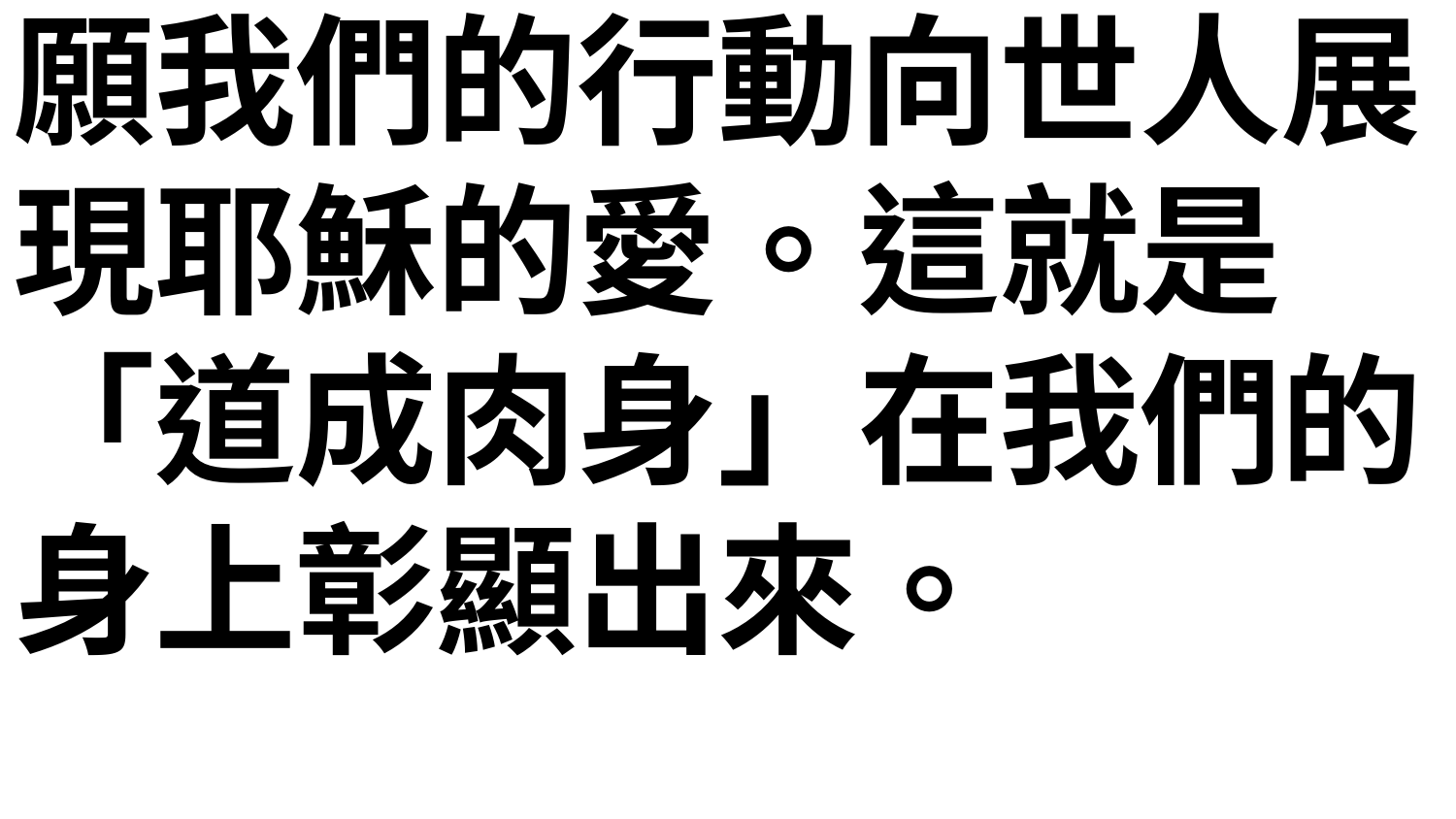

願我們的行動向世人展現耶穌的愛。這就是「道成肉身」在我們的身上彰顯出來。